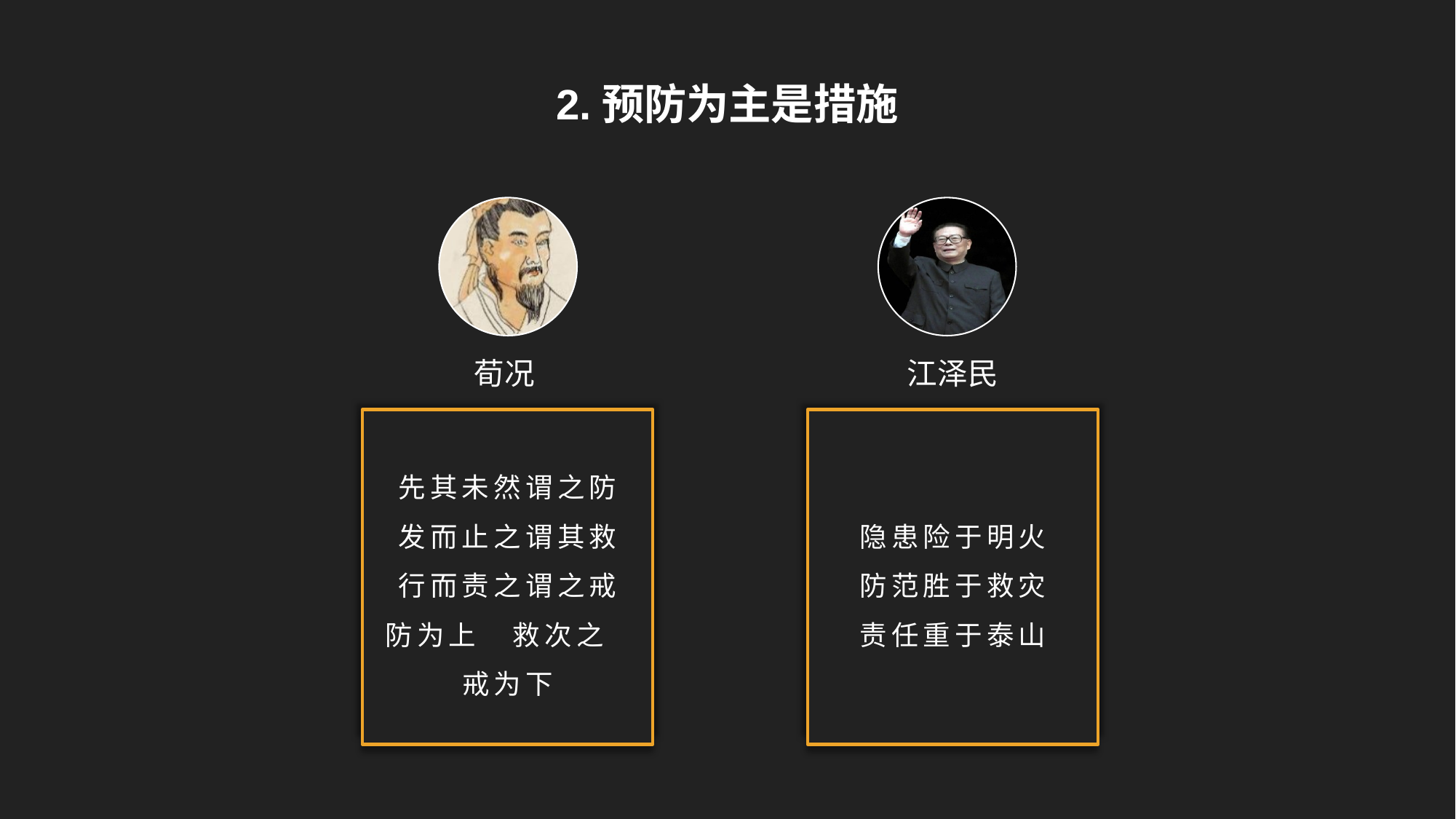

2.预防为主是措施

江泽民
荀况

先其未然谓之防
发而止之谓其救
行而责之谓之戒
防为上   救次之   戒为下

隐患险于明火
防范胜于救灾
责任重于泰山